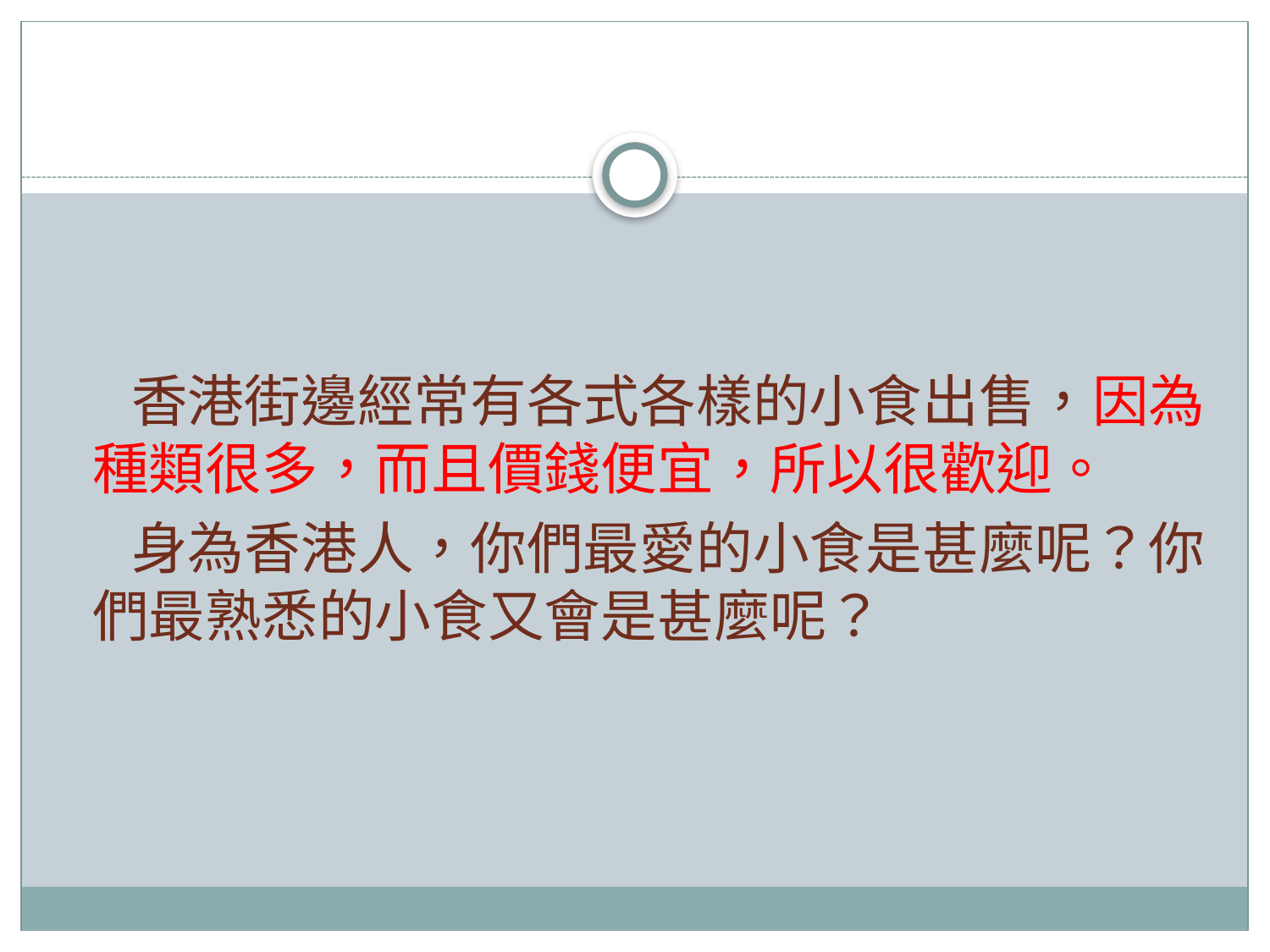

香港街邊經常有各式各樣的小食出售，因為種類很多，而且價錢便宜，所以很歡迎。
     身為香港人，你們最愛的小食是甚麼呢？你們最熟悉的小食又會是甚麼呢？